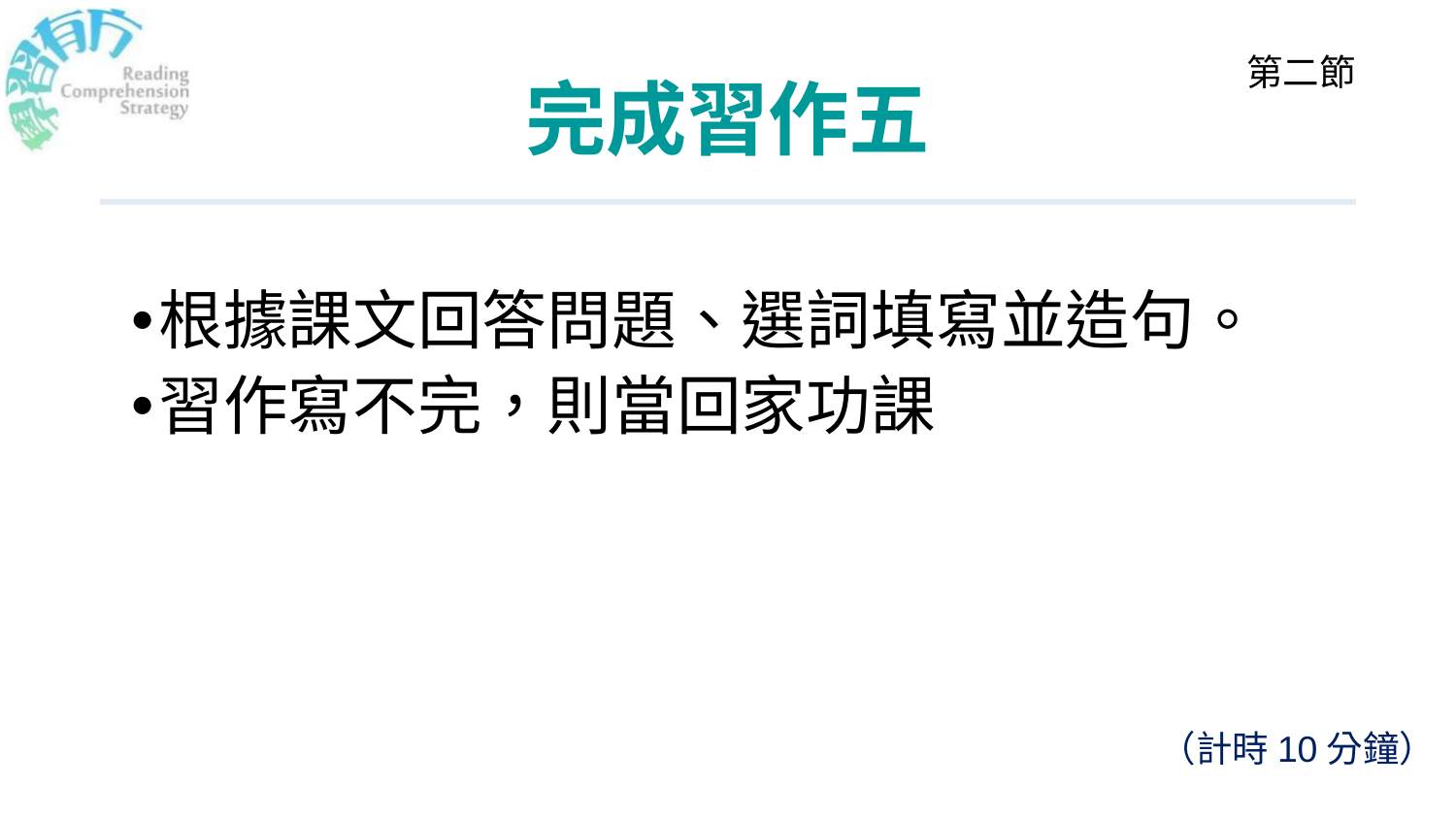

第二節
# 完成習作五
根據課文回答問題、選詞填寫並造句。
習作寫不完，則當回家功課

（計時10分鐘）